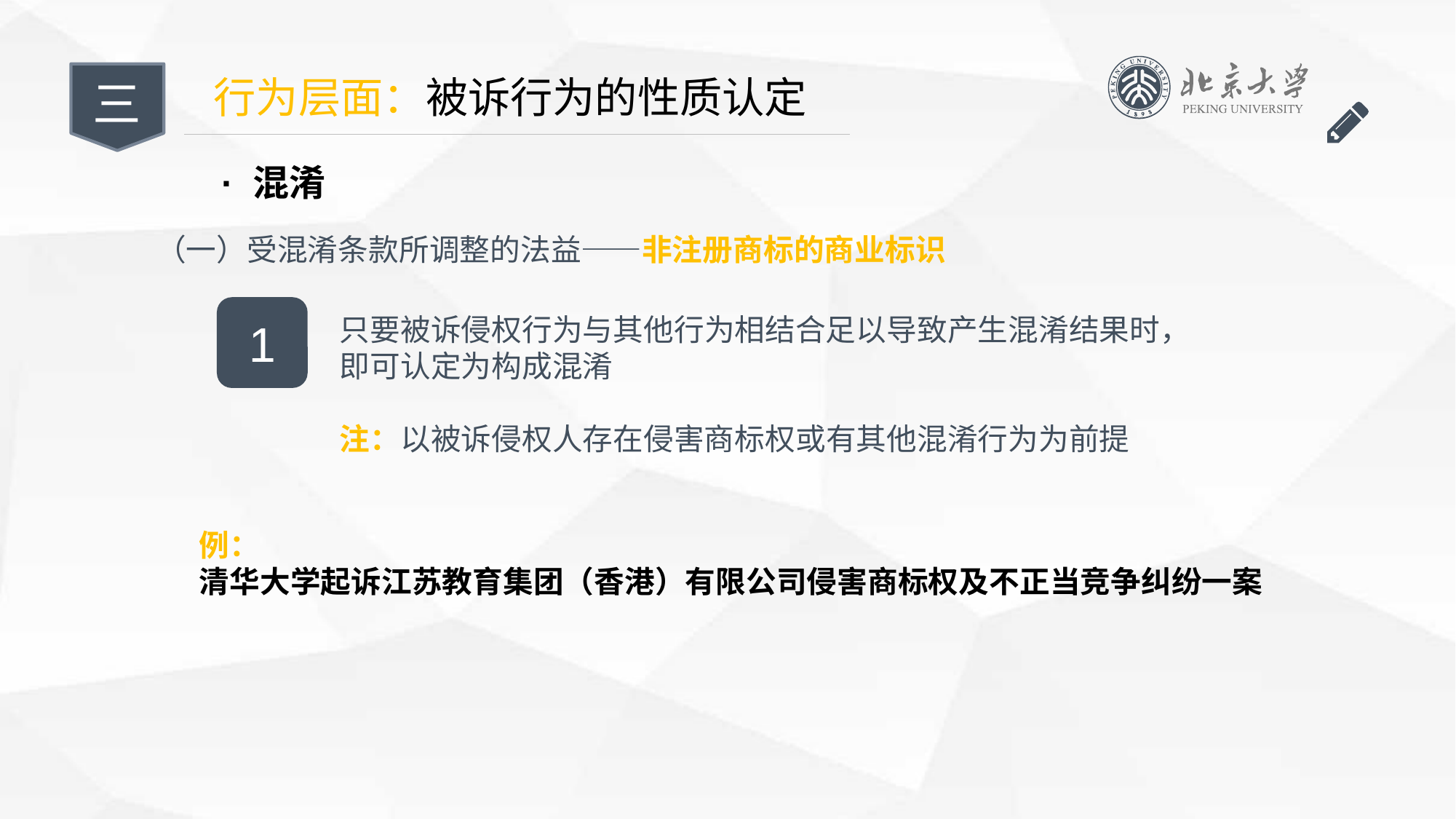

三
行为层面：被诉行为的性质认定
· 混淆
（一）受混淆条款所调整的法益——非注册商标的商业标识
1
只要被诉侵权行为与其他行为相结合足以导致产生混淆结果时，
即可认定为构成混淆

注：以被诉侵权人存在侵害商标权或有其他混淆行为为前提
例：
清华大学起诉江苏教育集团（香港）有限公司侵害商标权及不正当竞争纠纷一案